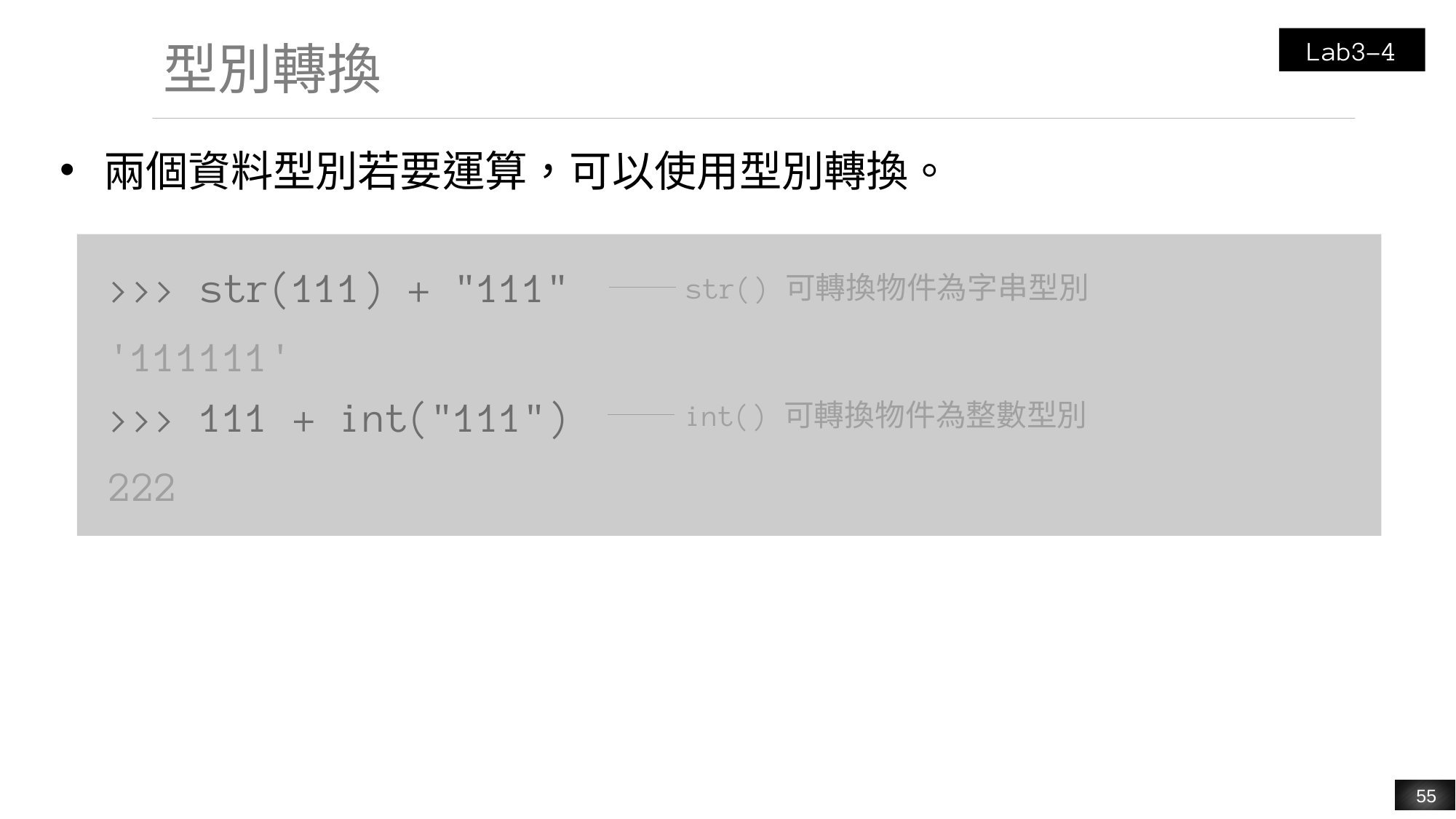

Lab3-4
# 型別轉換
兩個資料型別若要運算，可以使用型別轉換。
>>> str(111) + "111"
'111111'
>>> 111 + int("111")
222
str() 可轉換物件為字串型別
int() 可轉換物件為整數型別